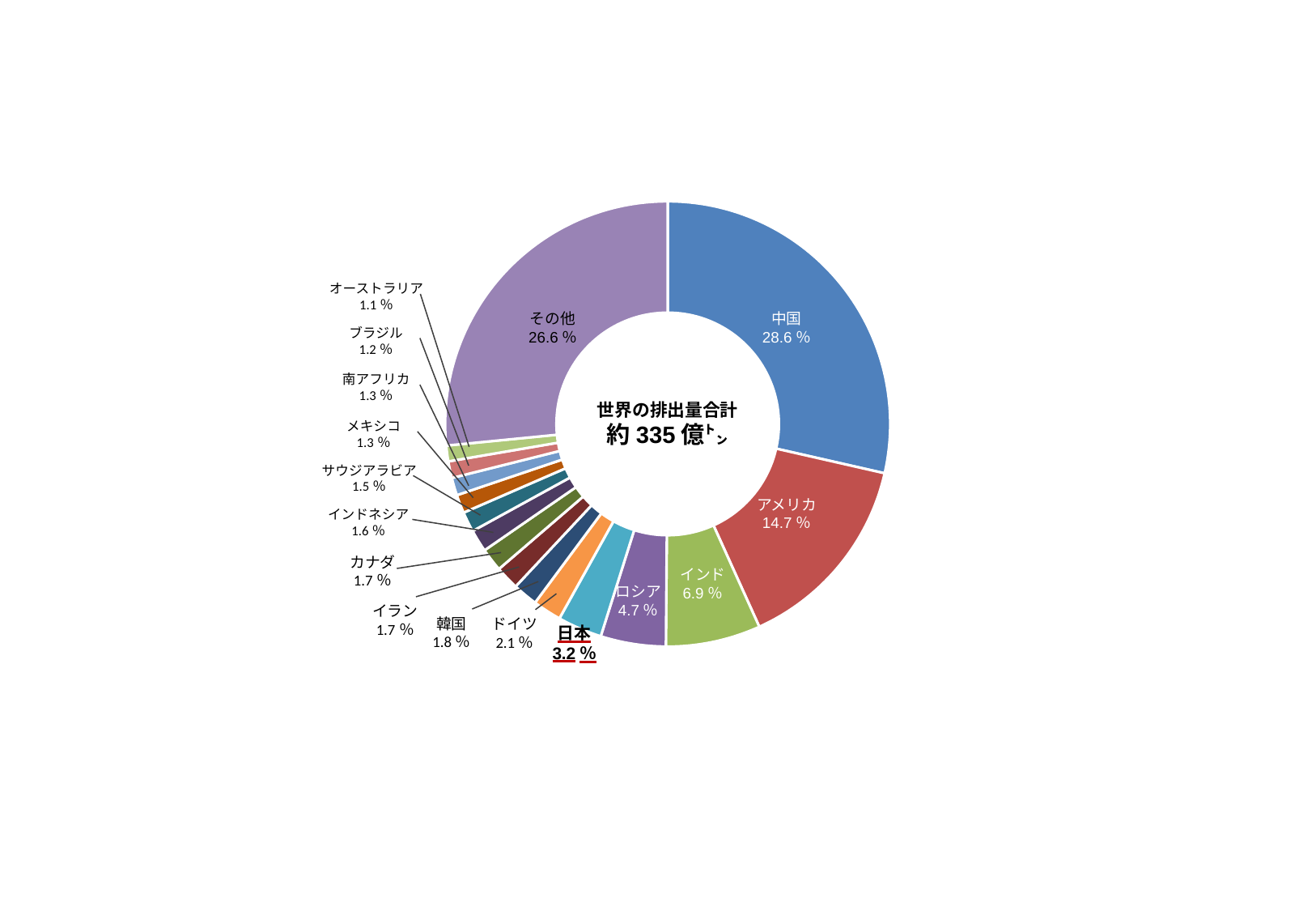

### Chart

| Category |  |
|---|---|
| 中国 | 0.2855827413454663 |
| アメリカ | 0.1468411860684365 |
| インド | 0.06886171352304662 |
| ロシア | 0.047355130029497546 |
| 日本 | 0.03224741593057307 |
| ドイツ | 0.020771823636227787 |
| 韓国 | 0.01807568715633911 |
| イラン | 0.017293297157010307 |
| カナダ | 0.016865912563944204 |
| インドネシア | 0.016198853535286814 |
| サウジアラビア | 0.014670505869820962 |
| メキシコ | 0.013381345101479303 |
| 南アフリカ | 0.012770262912773563 |
| ブラジル | 0.012122198727732519 |
| オーストラリア | 0.011424692430954198 |
| その他 | 0.26553723401141127 |
オーストラリア
1.1％
その他
26.6％
中国
28.6％
ブラジル
1.2％
南アフリカ
1.3％
世界の排出量合計
約335億㌧
メキシコ
1.3％
サウジアラビア
1.5％
アメリカ
14.7％
インドネシア
1.6％
カナダ
1.7％
インド
6.9％
ロシア
4.7％
イラン
1.7％
日本
3.2％
韓国
1.8％
ドイツ
2.1％